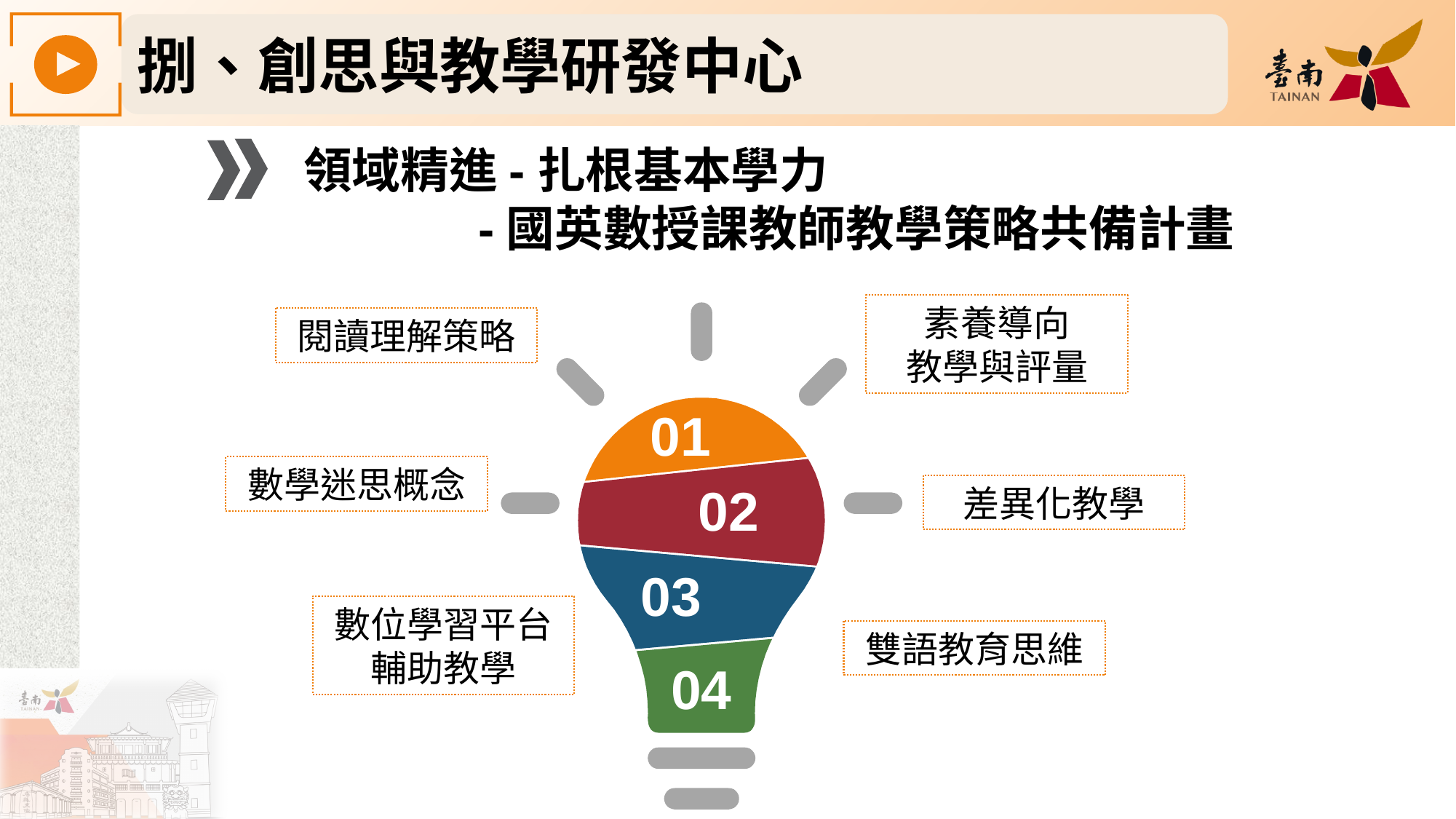

捌、創思與教學研發中心
領域精進-扎根基本學力
             -國英數授課教師教學策略共備計畫

素養導向
教學與評量

閱讀理解策略
01
數學迷思概念
02
差異化教學
03
數位學習平台
輔助教學
雙語教育思維
04
60